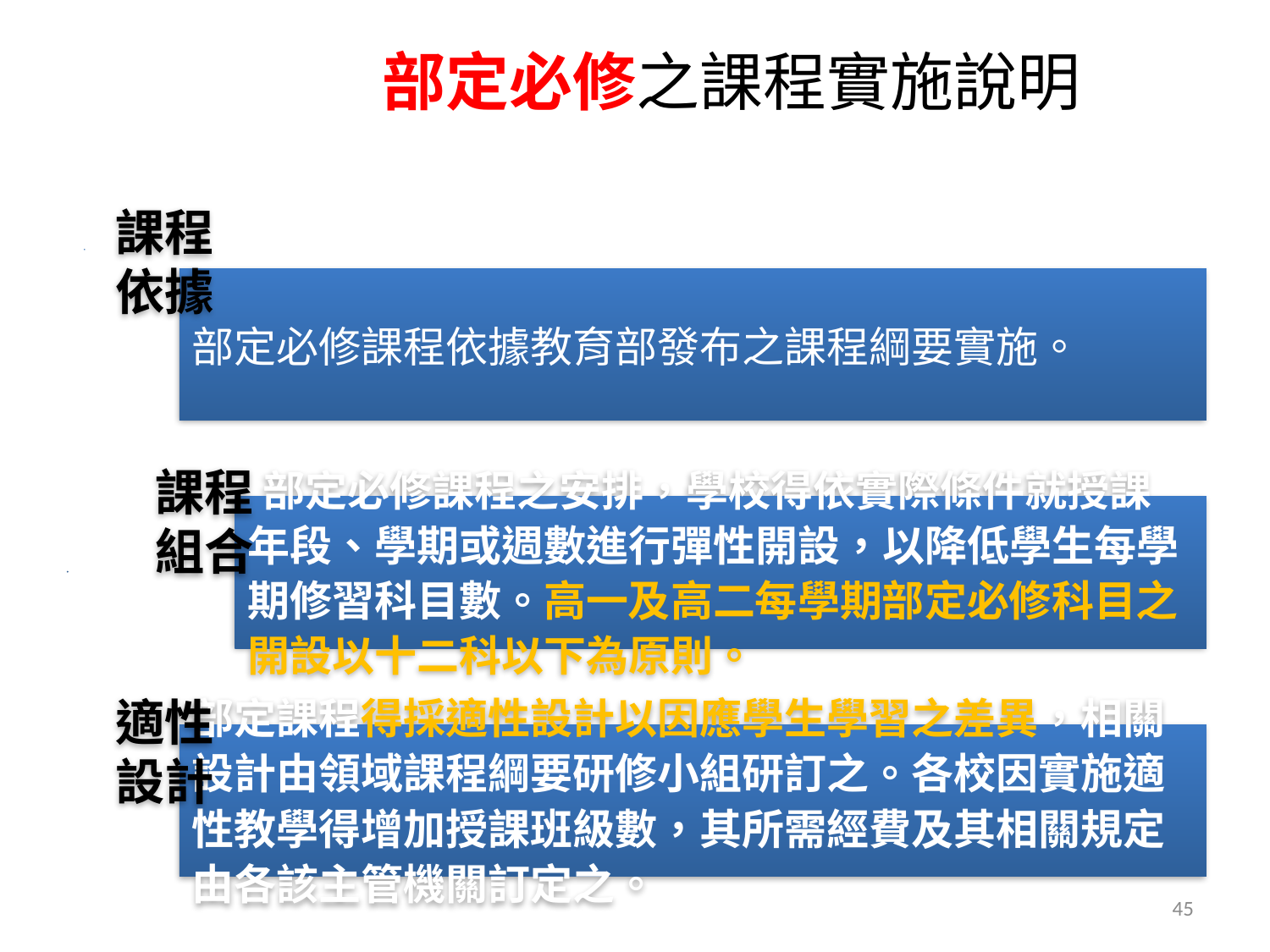

# 部定必修之課程實施說明
部定必修課程依據教育部發布之課程綱要實施。
課程
依據
課程組合
適性設計
45